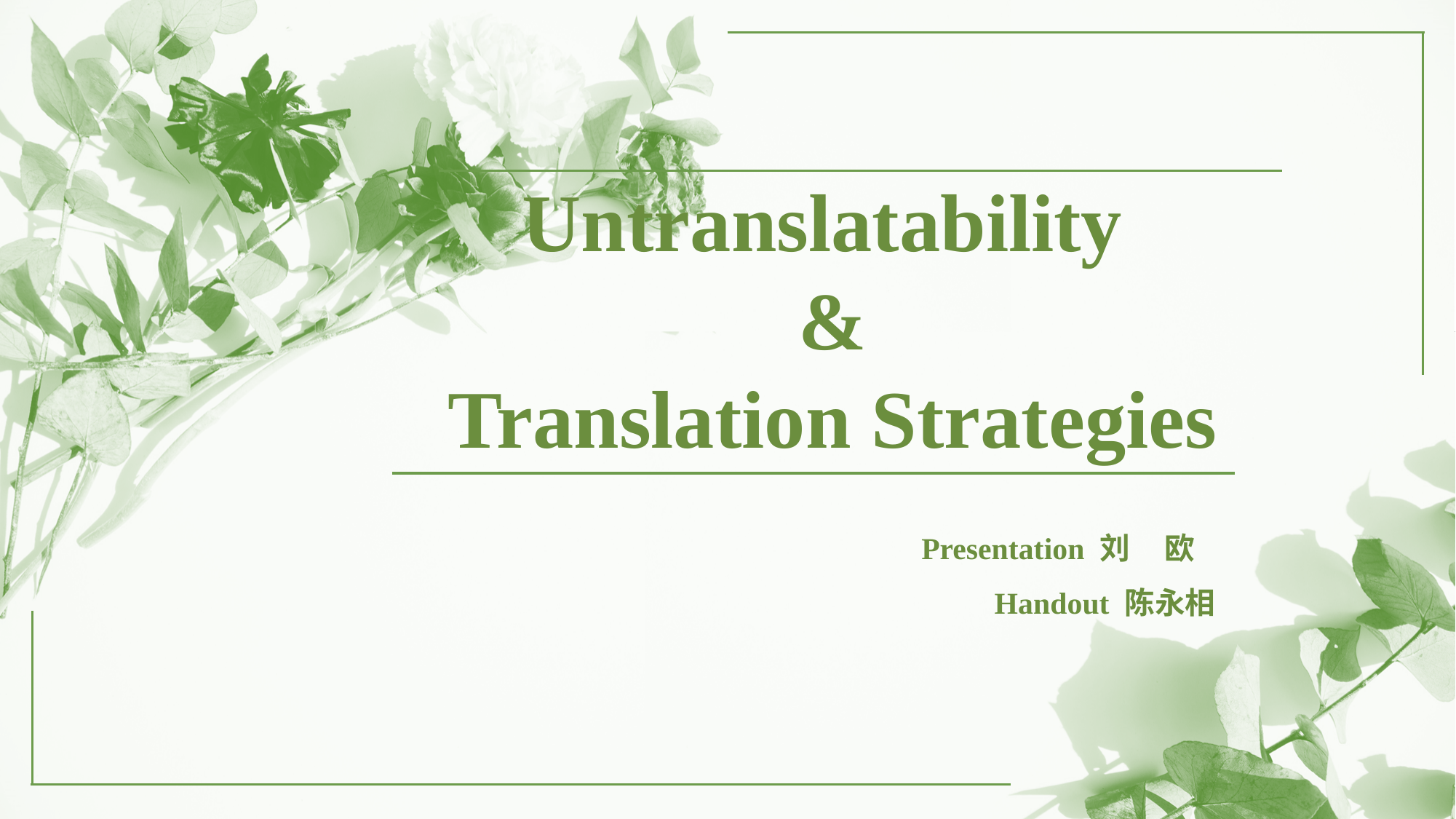

Untranslatability
&
Translation Strategies
Presentation 刘     欧
     Handout 陈永相